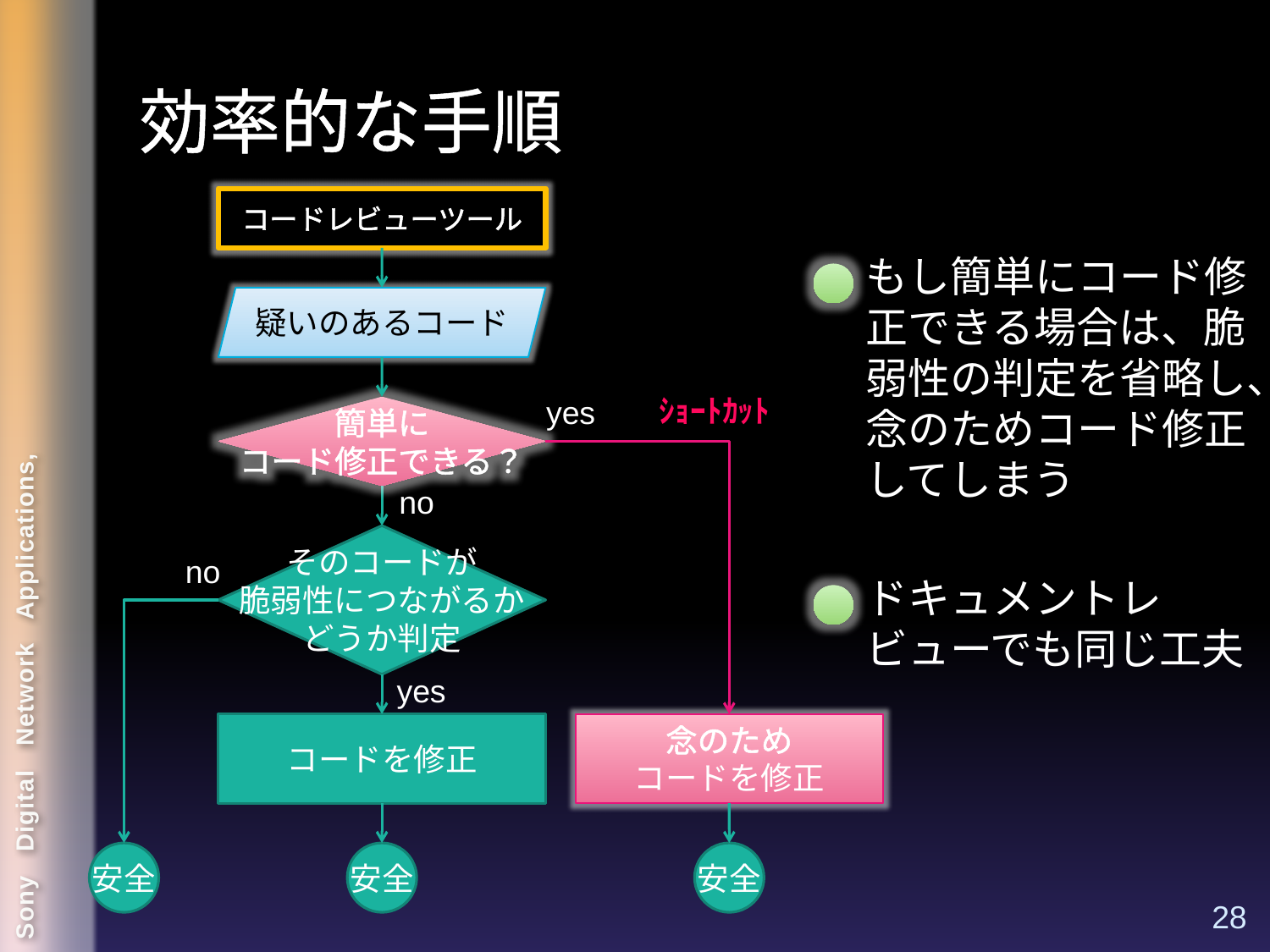

# 効率的な手順
コードレビューツール
もし簡単にコード修正できる場合は、脆弱性の判定を省略し、念のためコード修正してしまう

疑いのあるコード
ｼｮｰﾄｶｯﾄ
yes
簡単に
コード修正できる？
no
そのコードが
脆弱性につながるか
どうか判定
no
ドキュメントレビューでも同じ工夫

yes
コードを修正
念のため
コードを修正
安全
安全
安全
28